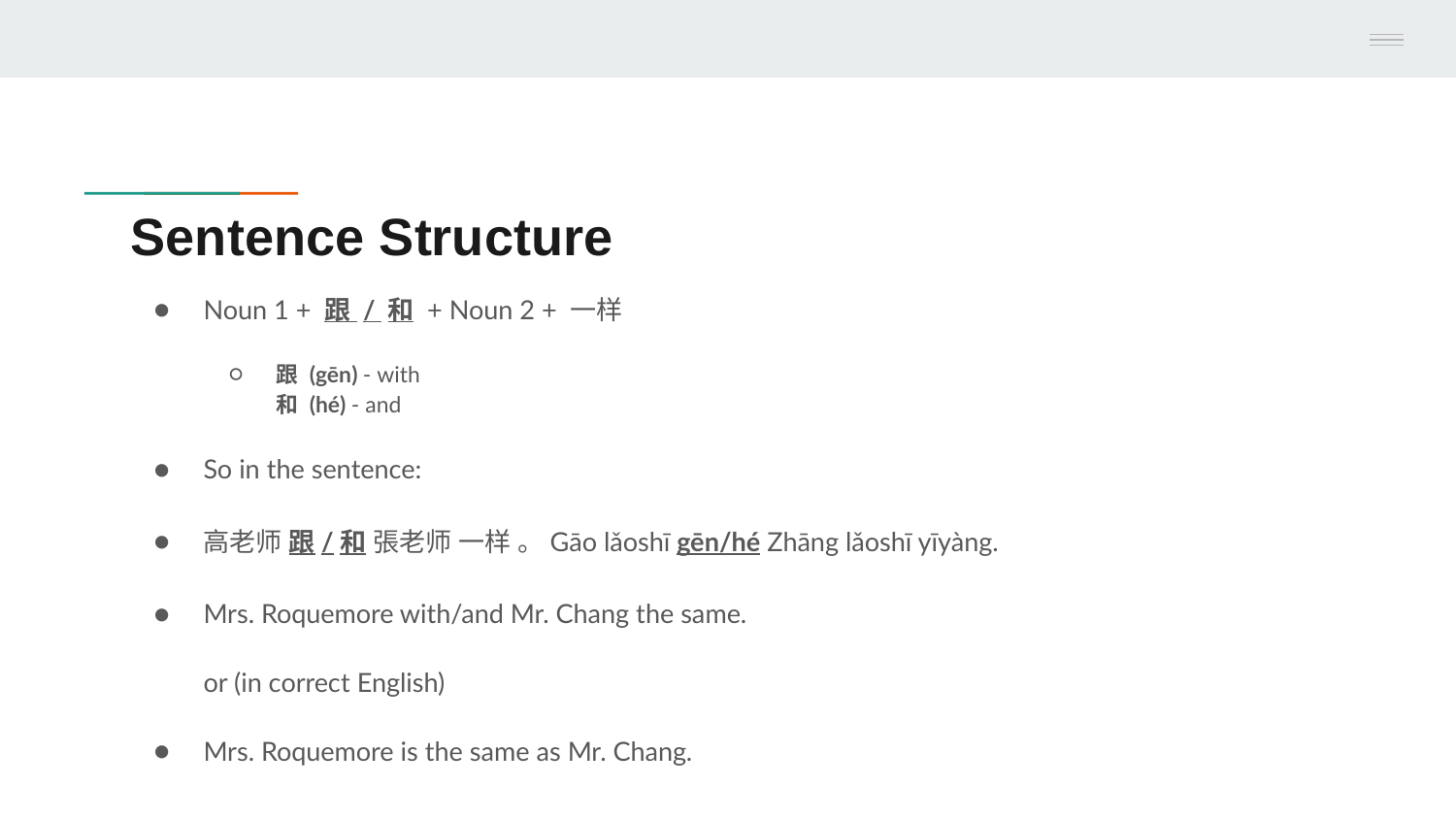

# Sentence Structure
Noun 1 + 跟 / 和 + Noun 2 + 一样
跟 (gēn) - with
和 (hé) - and
So in the sentence:
高老师 跟/和 張老师 一样 。Gāo lǎoshī gēn/hé Zhāng lǎoshī yīyàng.
Mrs. Roquemore with/and Mr. Chang the same.
or (in correct English)
Mrs. Roquemore is the same as Mr. Chang.